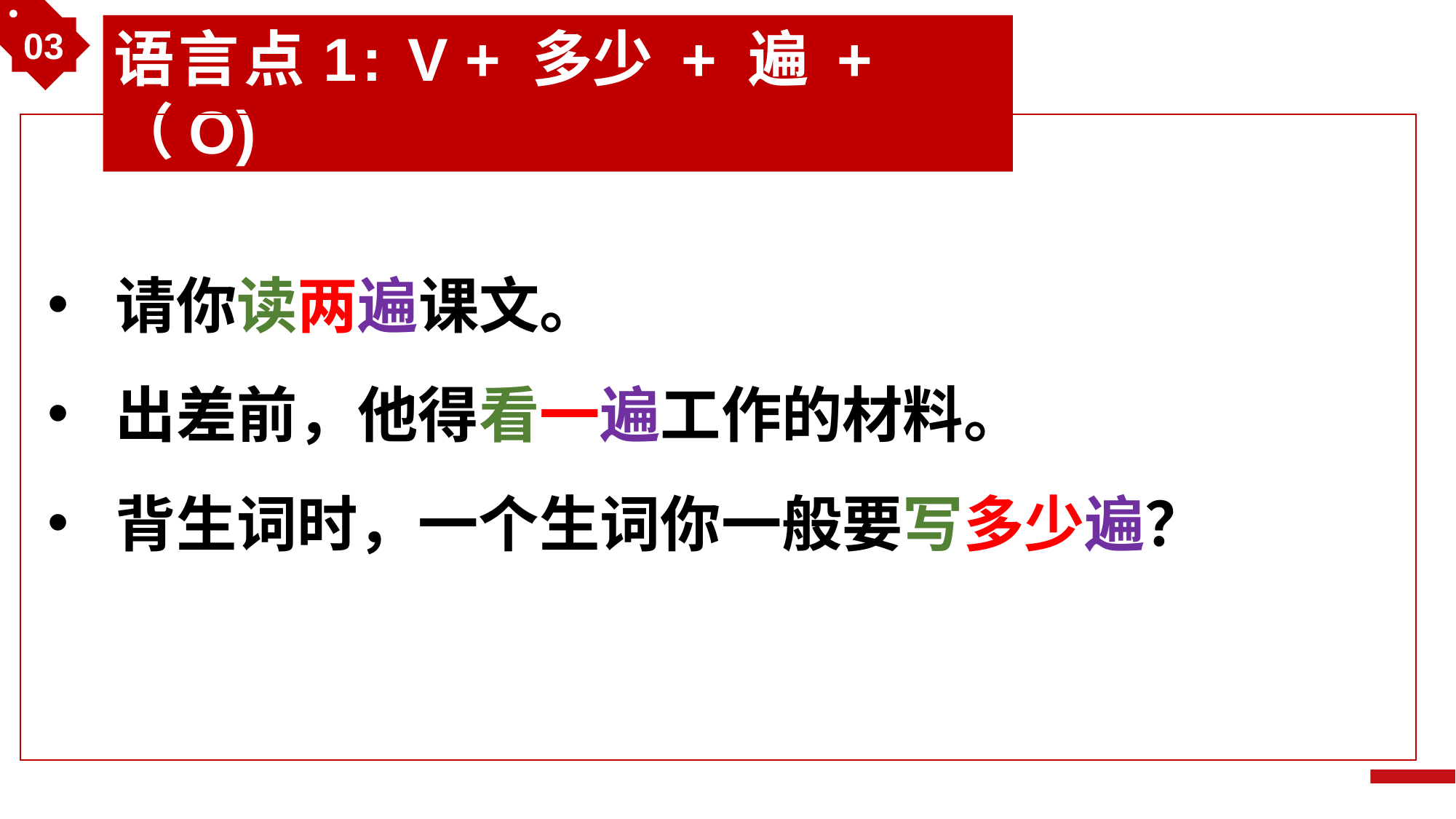

03
语言点1: V + 多少 + 遍 +（O)

请你读两遍课文。
出差前，他得看一遍工作的材料。
背生词时，一个生词你一般要写多少遍？